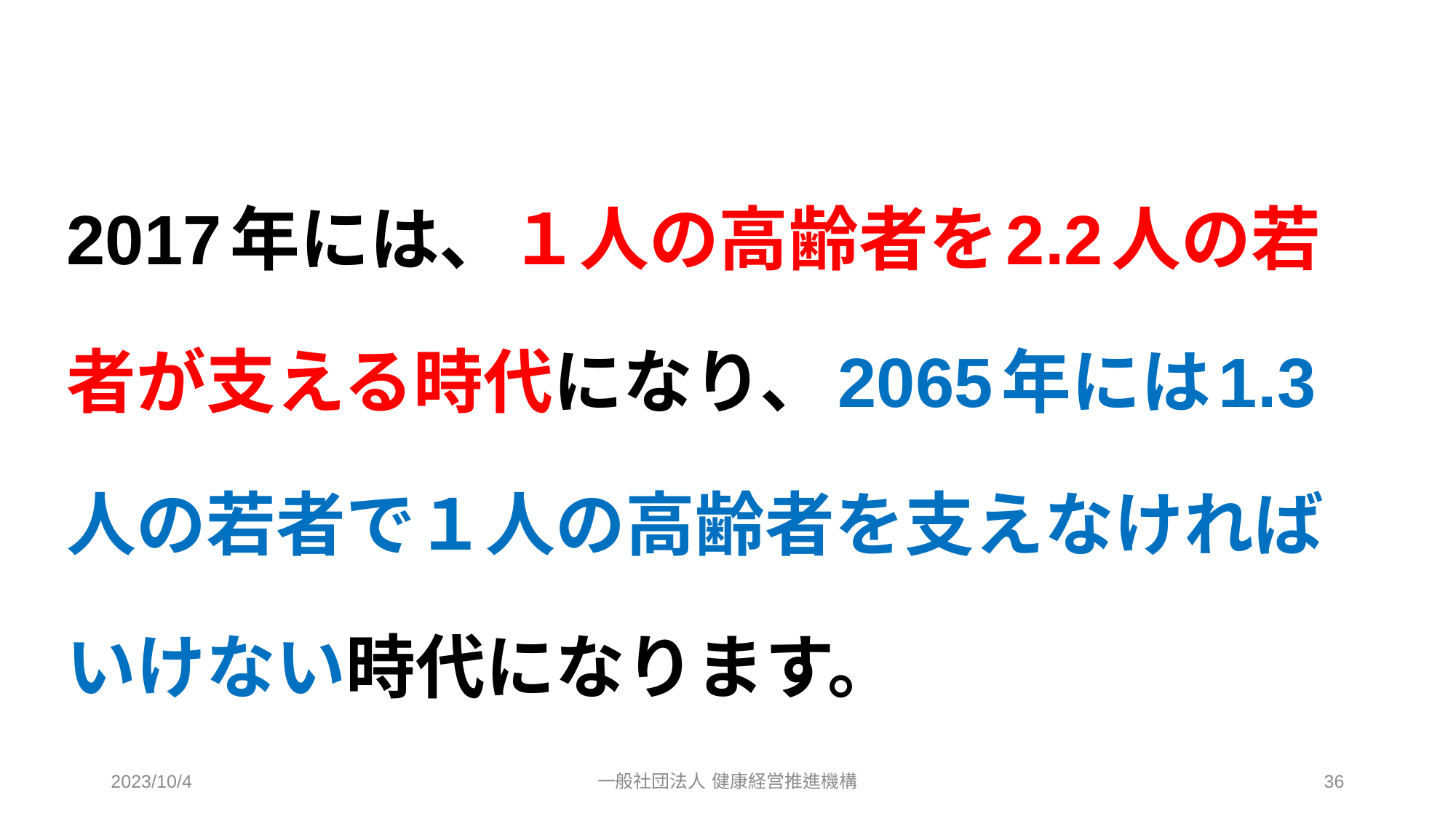

#
2017年には、１人の高齢者を2.2人の若者が支える時代になり、2065年には1.3人の若者で１人の高齢者を支えなければいけない時代になります。
2023/10/4
一般社団法人 健康経営推進機構
36